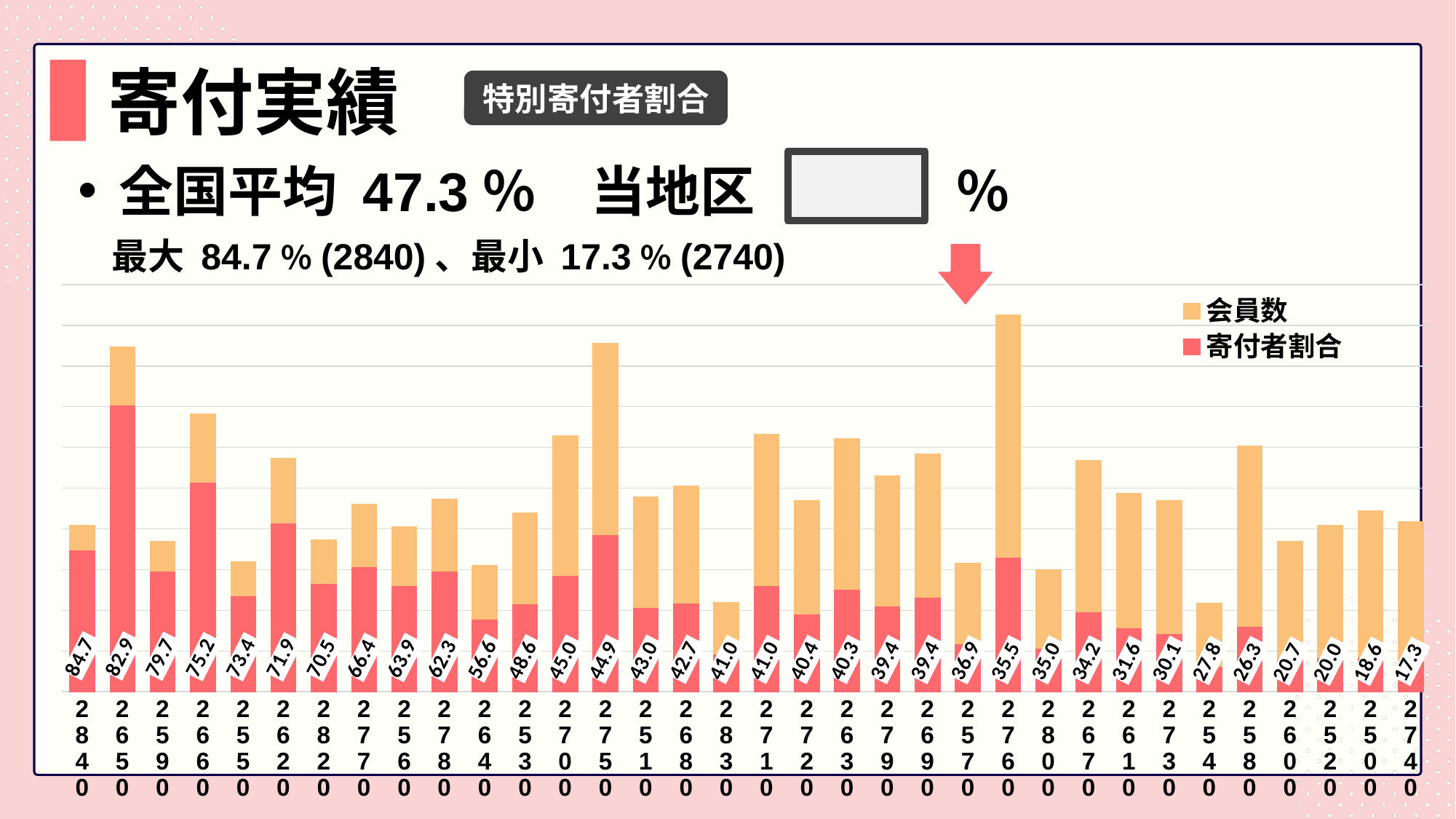

# 寄付実績
特別寄付者割合

全国平均 47.3％　当地区　　　   ％
   最大 84.7％(2840)、最小 17.3％(2740)

### Chart

| Category | 寄付者割合 | 会員数 | 寄付者割合 |
|---|---|---|---|
| 2840 | 84.7 | 2046.0 | 1732.0 |
| 2650 | 82.9 | 4235.0 | 3511.0 |
| 2590 | 79.7 | 1852.0 | 1476.0 |
| 2660 | 75.2 | 3411.0 | 2564.0 |
| 2550 | 73.4 | 1595.0 | 1170.0 |
| 2620 | 71.9 | 2864.0 | 2060.0 |
| 2820 | 70.5 | 1869.0 | 1318.0 |
| 2770 | 66.4 | 2302.0 | 1529.0 |
| 2560 | 63.9 | 2025.0 | 1294.0 |
| 2780 | 62.3 | 2369.0 | 1475.0 |
| 2640 | 56.6 | 1556.0 | 881.0 |
| 2530 | 48.6 | 2198.0 | 1069.0 |
| 2700 | 45.0 | 3145.0 | 1415.0 |
| 2750 | 44.9 | 4280.0 | 1923.0 |
| 2510 | 43.0 | 2390.0 | 1028.0 |
| 2680 | 42.7 | 2524.0 | 1077.0 |
| 2830 | 41.0 | 1100.0 | 451.0 |
| 2710 | 41.0 | 3161.0 | 1296.0 |
| 2720 | 40.4 | 2349.0 | 948.0 |
| 2630 | 40.3 | 3111.0 | 1253.0 |
| 2790 | 39.4 | 2649.0 | 1043.0 |
| 2690 | 39.4 | 2924.0 | 1153.0 |
| 2570 | 36.9 | 1577.0 | 582.0 |
| 2760 | 35.5 | 4624.0 | 1643.0 |
| 2800 | 35.0 | 1501.0 | 526.0 |
| 2670 | 34.2 | 2841.0 | 972.0 |
| 2610 | 31.6 | 2438.0 | 771.0 |
| 2730 | 30.1 | 2351.0 | 708.0 |
| 2540 | 27.8 | 1084.0 | 301.0 |
| 2580 | 26.3 | 3023.0 | 795.0 |
| 2600 | 20.7 | 1846.0 | 383.0 |
| 2520 | 20.0 | 2046.0 | 410.0 |
| 2500 | 18.6 | 2221.0 | 413.0 |
| 2740 | 17.3 | 2091.0 | 361.0 |